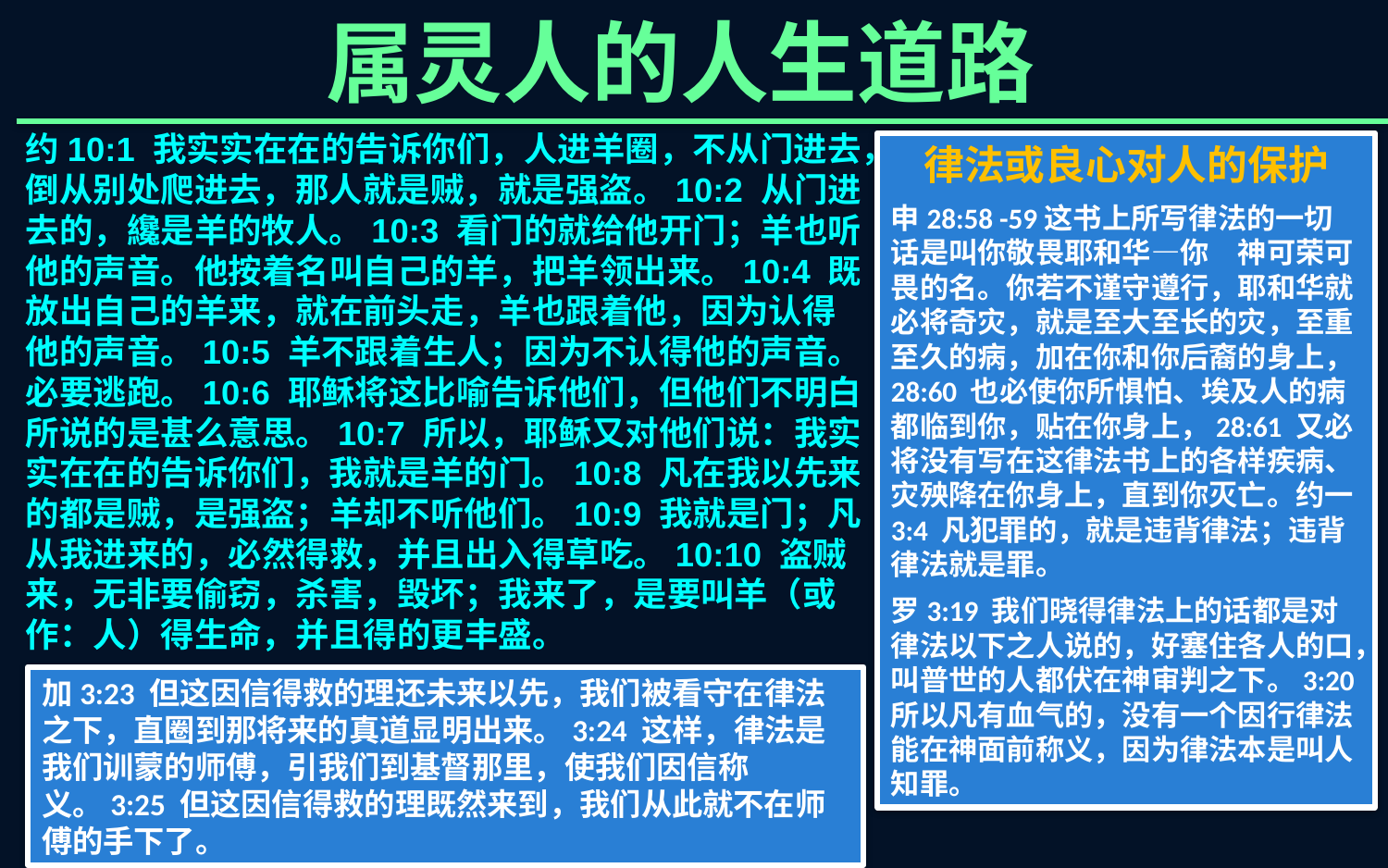

属灵人的人生道路
约10:1 我实实在在的告诉你们，人进羊圈，不从门进去，倒从别处爬进去，那人就是贼，就是强盗。10:2 从门进去的，纔是羊的牧人。10:3 看门的就给他开门；羊也听他的声音。他按着名叫自己的羊，把羊领出来。10:4 既放出自己的羊来，就在前头走，羊也跟着他，因为认得他的声音。10:5 羊不跟着生人；因为不认得他的声音。必要逃跑。10:6 耶稣将这比喻告诉他们，但他们不明白所说的是甚么意思。10:7 所以，耶稣又对他们说：我实实在在的告诉你们，我就是羊的门。10:8 凡在我以先来的都是贼，是强盗；羊却不听他们。10:9 我就是门；凡从我进来的，必然得救，并且出入得草吃。10:10 盗贼来，无非要偷窃，杀害，毁坏；我来了，是要叫羊（或作：人）得生命，并且得的更丰盛。
律法或良心对人的保护
申28:58 -59这书上所写律法的一切话是叫你敬畏耶和华―你　神可荣可畏的名。你若不谨守遵行，耶和华就必将奇灾，就是至大至长的灾，至重至久的病，加在你和你后裔的身上，28:60 也必使你所惧怕、埃及人的病都临到你，贴在你身上，28:61 又必将没有写在这律法书上的各样疾病、灾殃降在你身上，直到你灭亡。约一3:4 凡犯罪的，就是违背律法；违背律法就是罪。
罗3:19 我们晓得律法上的话都是对律法以下之人说的，好塞住各人的口，叫普世的人都伏在神审判之下。3:20 所以凡有血气的，没有一个因行律法能在神面前称义，因为律法本是叫人知罪。
加3:23 但这因信得救的理还未来以先，我们被看守在律法之下，直圈到那将来的真道显明出来。3:24 这样，律法是我们训蒙的师傅，引我们到基督那里，使我们因信称义。3:25 但这因信得救的理既然来到，我们从此就不在师傅的手下了。